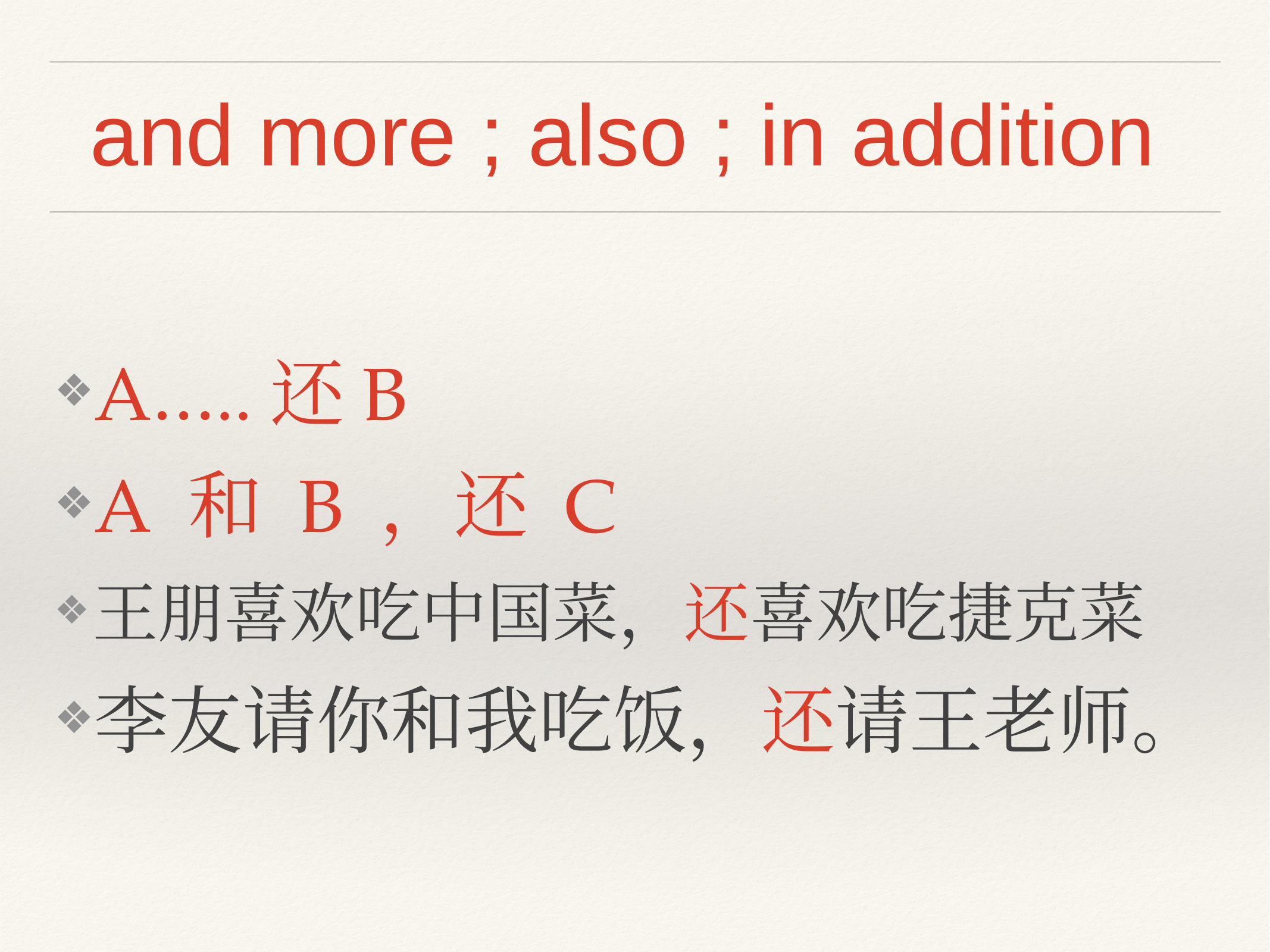

# and more ; also ; in addition
A…..还B
A 和 B ，还 C
王朋喜欢吃中国菜，还喜欢吃捷克菜
李友请你和我吃饭，还请王老师。